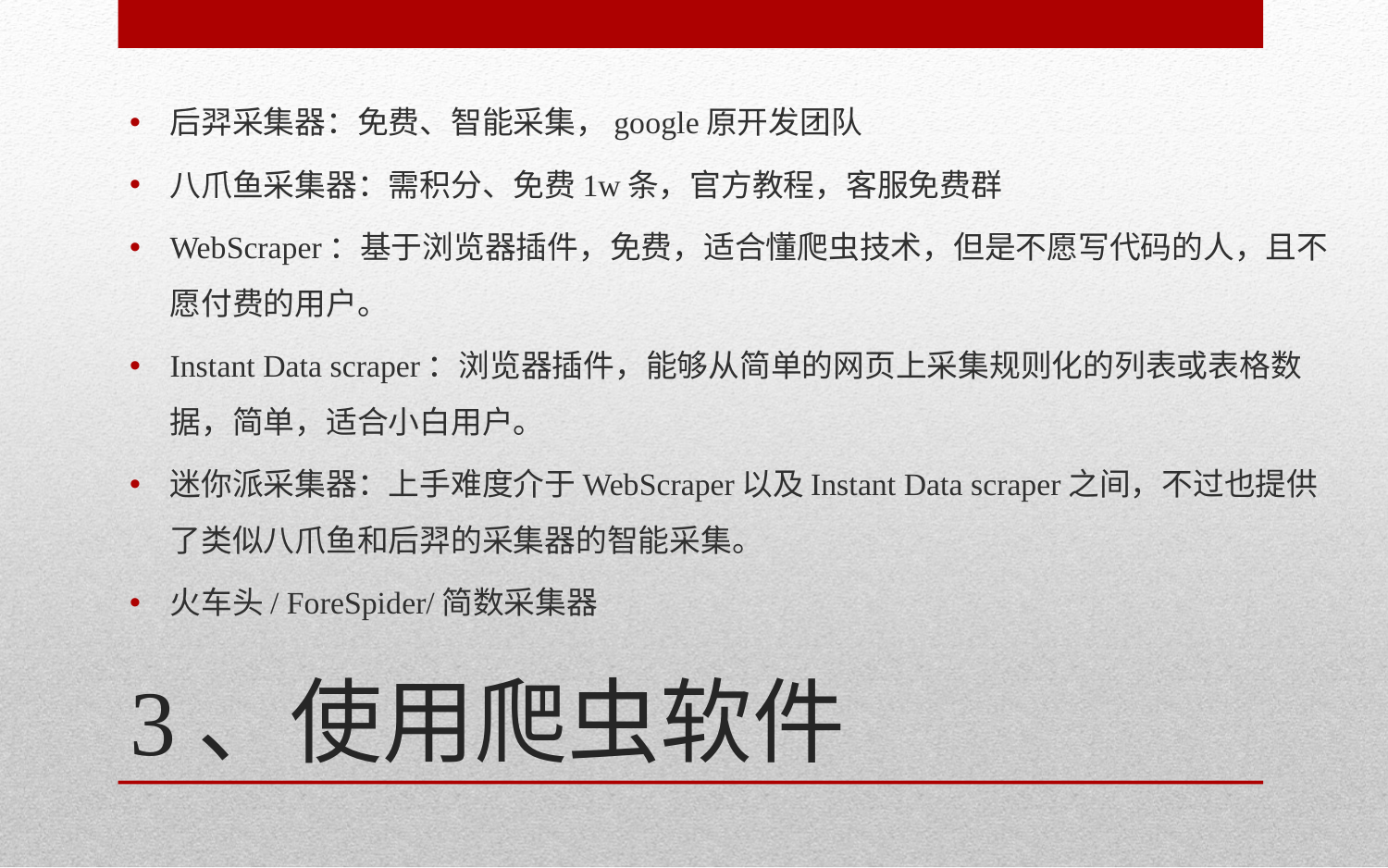

后羿采集器：免费、智能采集，google原开发团队
八爪鱼采集器：需积分、免费1w条，官方教程，客服免费群
WebScraper：基于浏览器插件，免费，适合懂爬虫技术，但是不愿写代码的人，且不愿付费的用户。
Instant Data scraper：浏览器插件，能够从简单的网页上采集规则化的列表或表格数据，简单，适合小白用户。
迷你派采集器：上手难度介于WebScraper以及Instant Data scraper之间，不过也提供了类似八爪鱼和后羿的采集器的智能采集。
火车头/ ForeSpider/简数采集器
# 3、使用爬虫软件